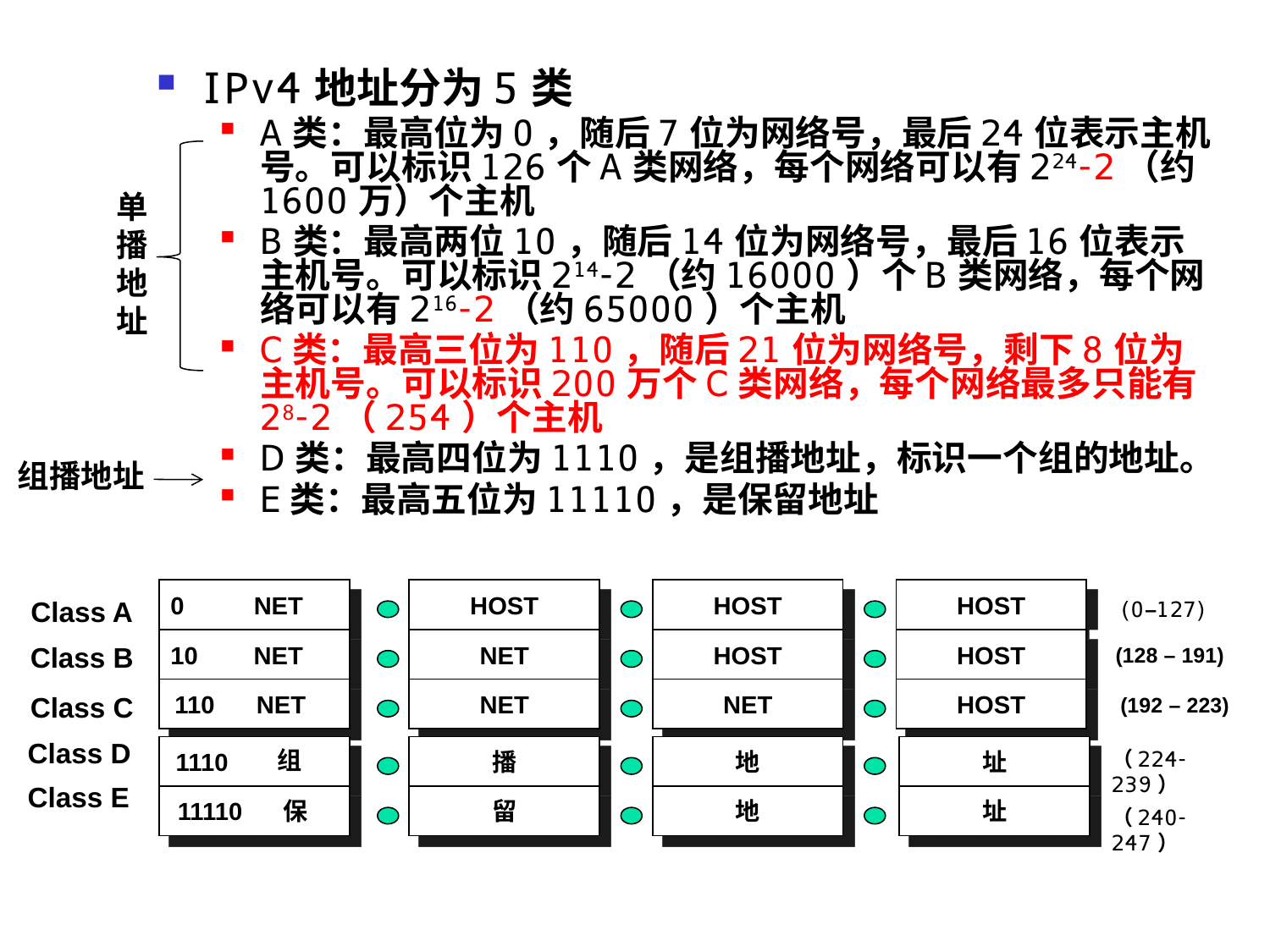

IPv4地址分为5类
A类：最高位为0，随后7位为网络号，最后24位表示主机号。可以标识126个A类网络，每个网络可以有224-2（约1600万）个主机
B类：最高两位10，随后14位为网络号，最后16位表示主机号。可以标识214-2（约16000）个B类网络，每个网络可以有216-2（约65000）个主机
C类：最高三位为110，随后21位为网络号，剩下8位为主机号。可以标识200万个C类网络，每个网络最多只能有28-2（254）个主机
D类：最高四位为1110，是组播地址，标识一个组的地址。
E类：最高五位为11110，是保留地址

单播地址
组播地址
0          NET
HOST
HOST
HOST
Class A
(0–127)

10        NET
NET
HOST
HOST
 (128 – 191)
Class B

110      NET
NET
NET
HOST
 (192 – 223)
Class C

Class D
1110
播
地
址
组
（224-239）

Class E
11110     保
留
地
址
（240-247）